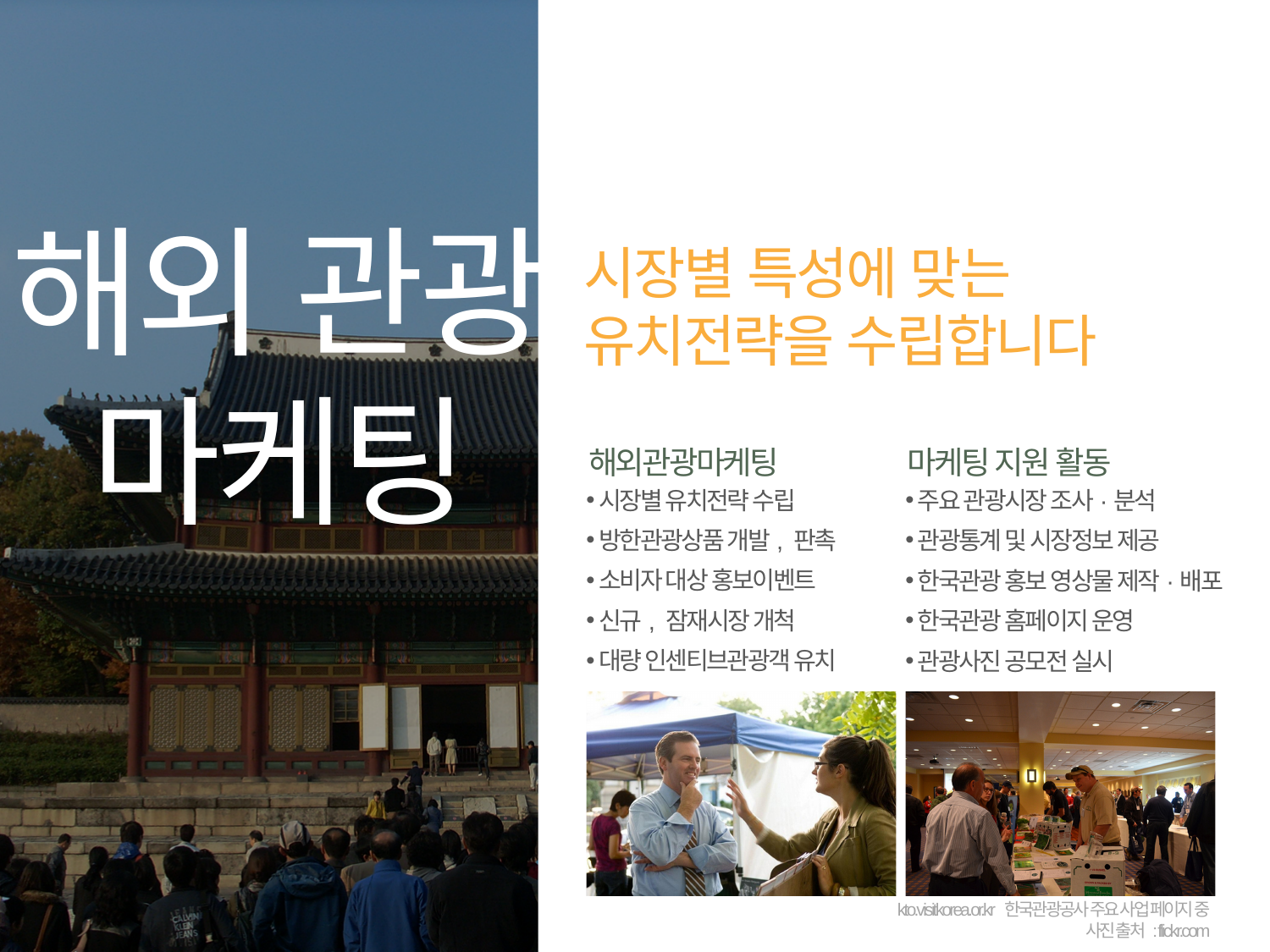

해외 관광
마케팅
시장별 특성에 맞는 유치전략을 수립합니다
해외관광마케팅
마케팅 지원 활동
시장별 유치전략 수립
방한관광상품 개발, 판촉
소비자 대상 홍보이벤트
신규, 잠재시장 개척
대량 인센티브관광객 유치
주요 관광시장 조사·분석
관광통계 및 시장정보 제공
한국관광 홍보 영상물 제작·배포
한국관광 홈페이지 운영
관광사진 공모전 실시

kto.visitkorea.or.kr 한국관광공사 주요 사업 페이지 중
사진 출처 : flickr.com